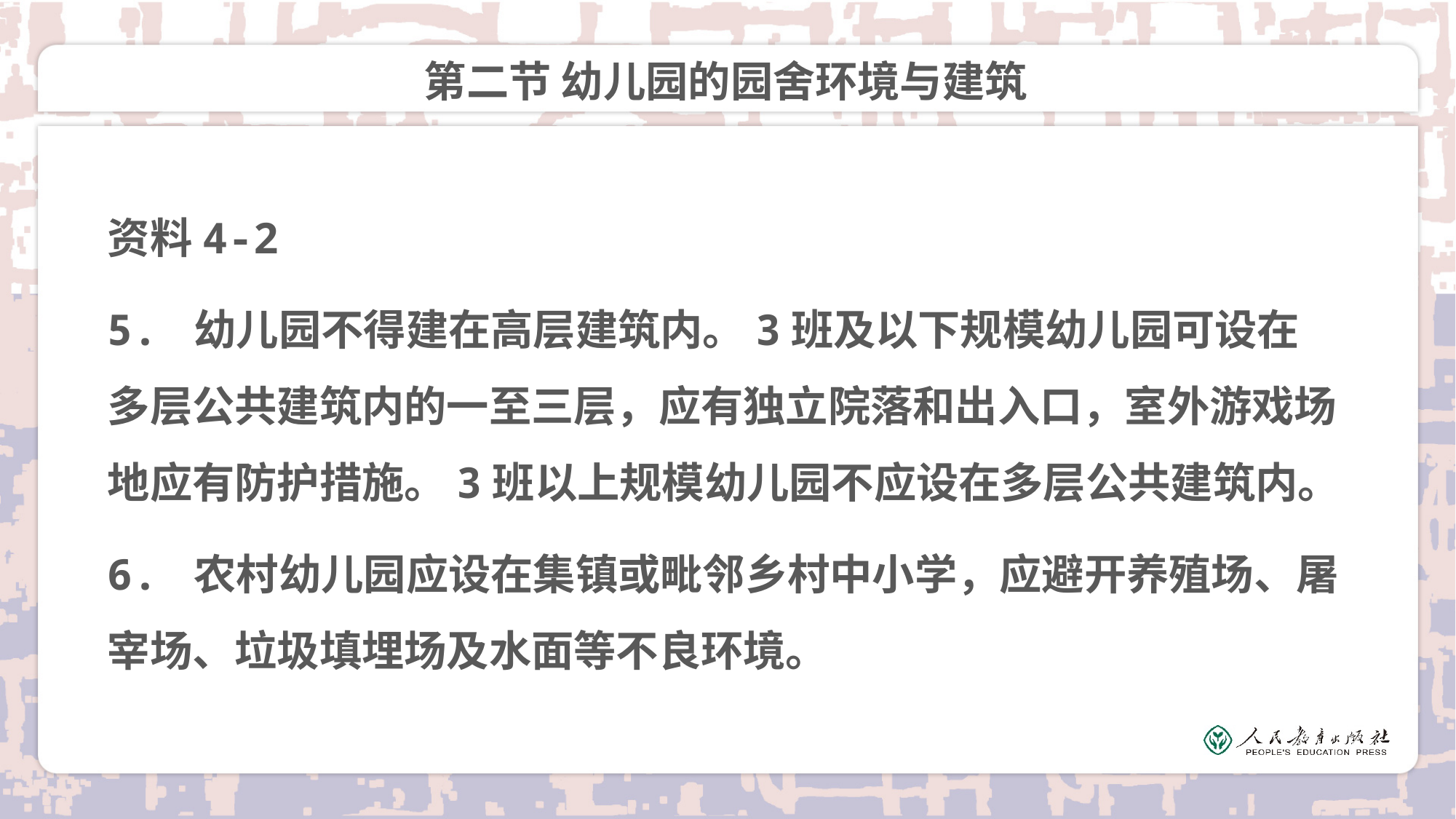

# 第二节 幼儿园的园舍环境与建筑
资料4-2
5. 幼儿园不得建在高层建筑内。3班及以下规模幼儿园可设在多层公共建筑内的一至三层，应有独立院落和出入口，室外游戏场地应有防护措施。3班以上规模幼儿园不应设在多层公共建筑内。
6. 农村幼儿园应设在集镇或毗邻乡村中小学，应避开养殖场、屠宰场、垃圾填埋场及水面等不良环境。